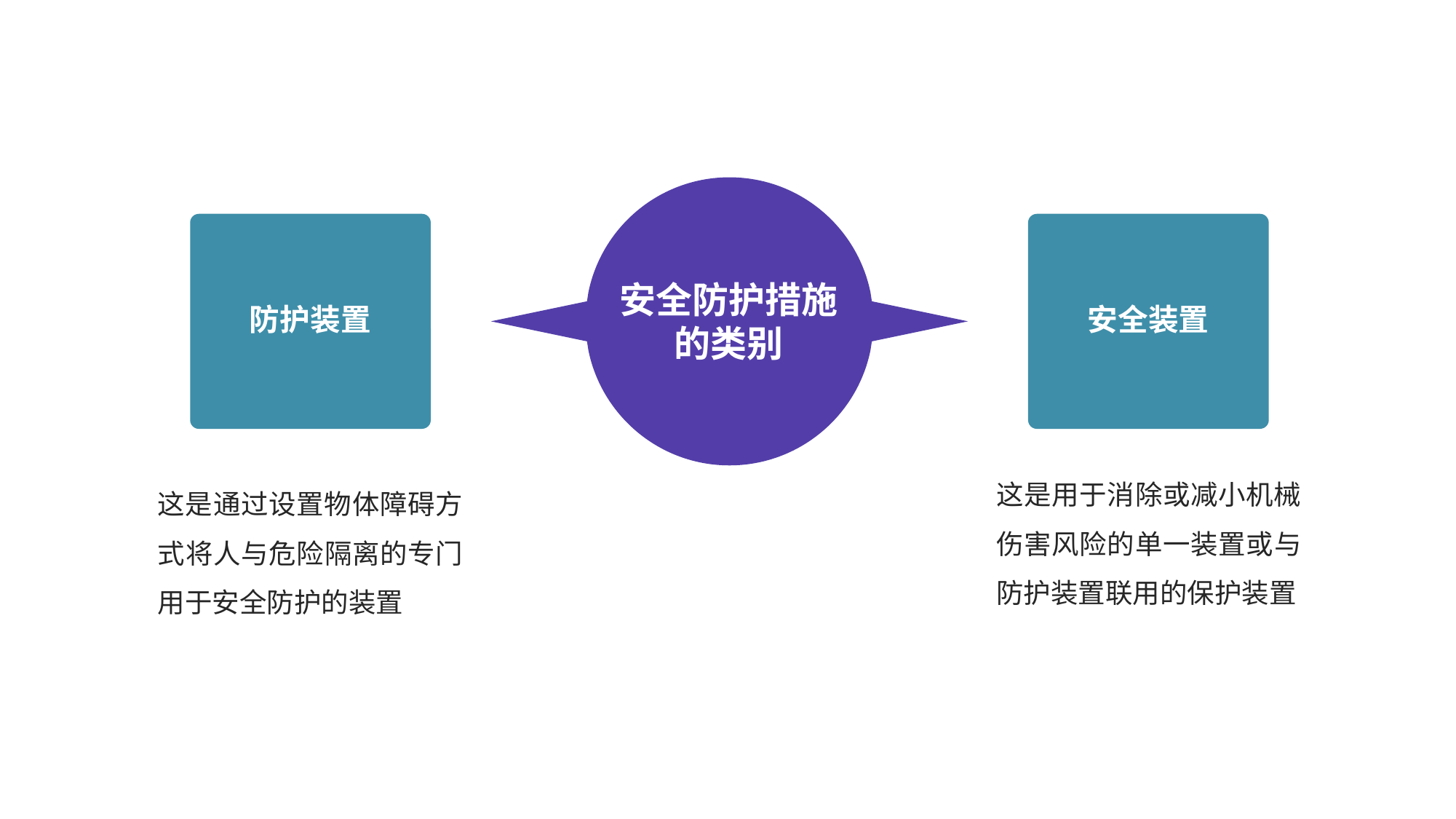

安全防护措施
的类别
防护装置
安全装置
这是用于消除或减小机械伤害风险的单一装置或与防护装置联用的保护装置
这是通过设置物体障碍方式将人与危险隔离的专门用于安全防护的装置